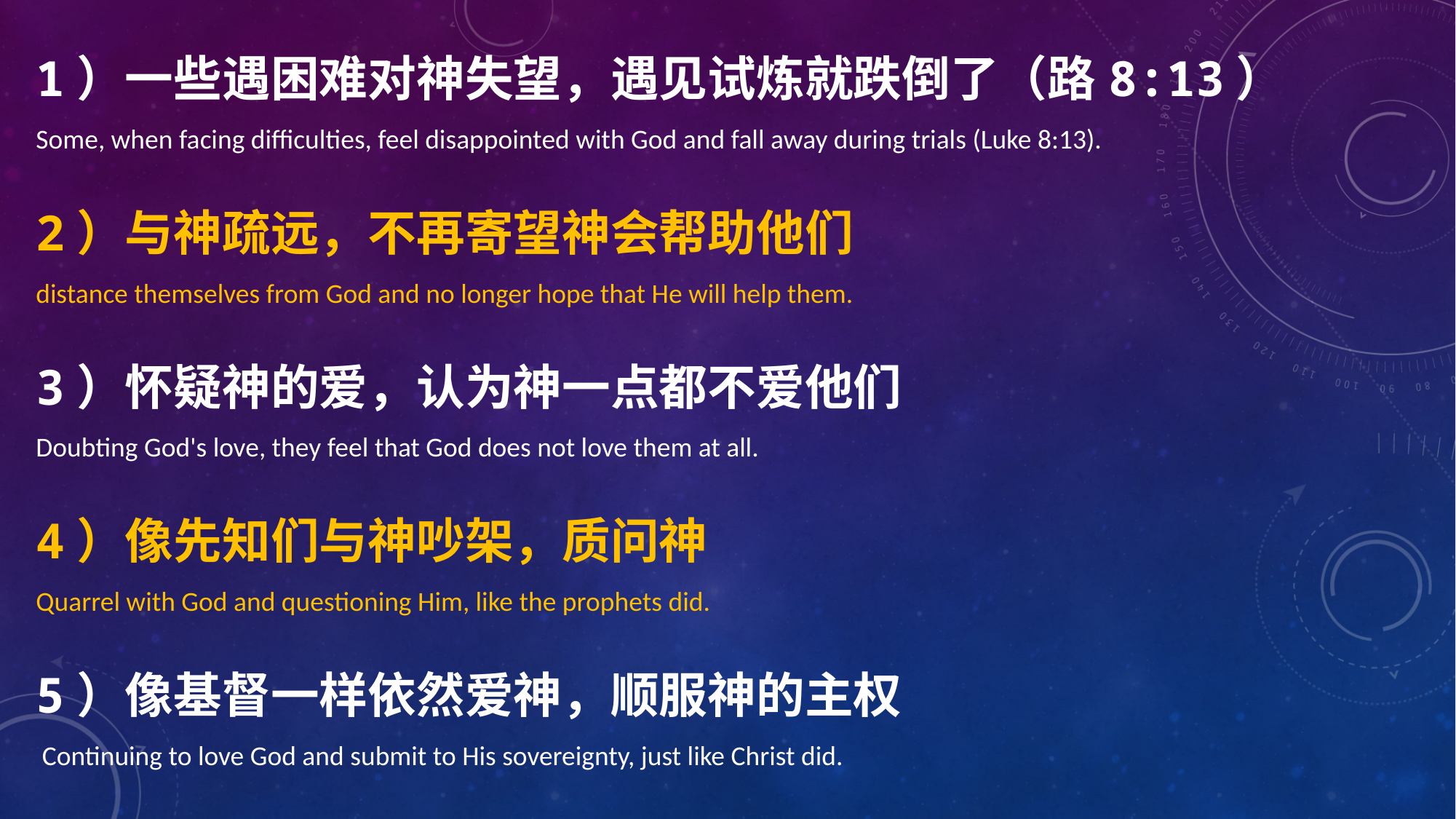

1）一些遇困难对神失望，遇见试炼就跌倒了（路8:13）
Some, when facing difficulties, feel disappointed with God and fall away during trials (Luke 8:13).
2）与神疏远，不再寄望神会帮助他们
distance themselves from God and no longer hope that He will help them.
3）怀疑神的爱，认为神一点都不爱他们
Doubting God's love, they feel that God does not love them at all.
4）像先知们与神吵架，质问神
Quarrel with God and questioning Him, like the prophets did.
5）像基督一样依然爱神，顺服神的主权
 Continuing to love God and submit to His sovereignty, just like Christ did.